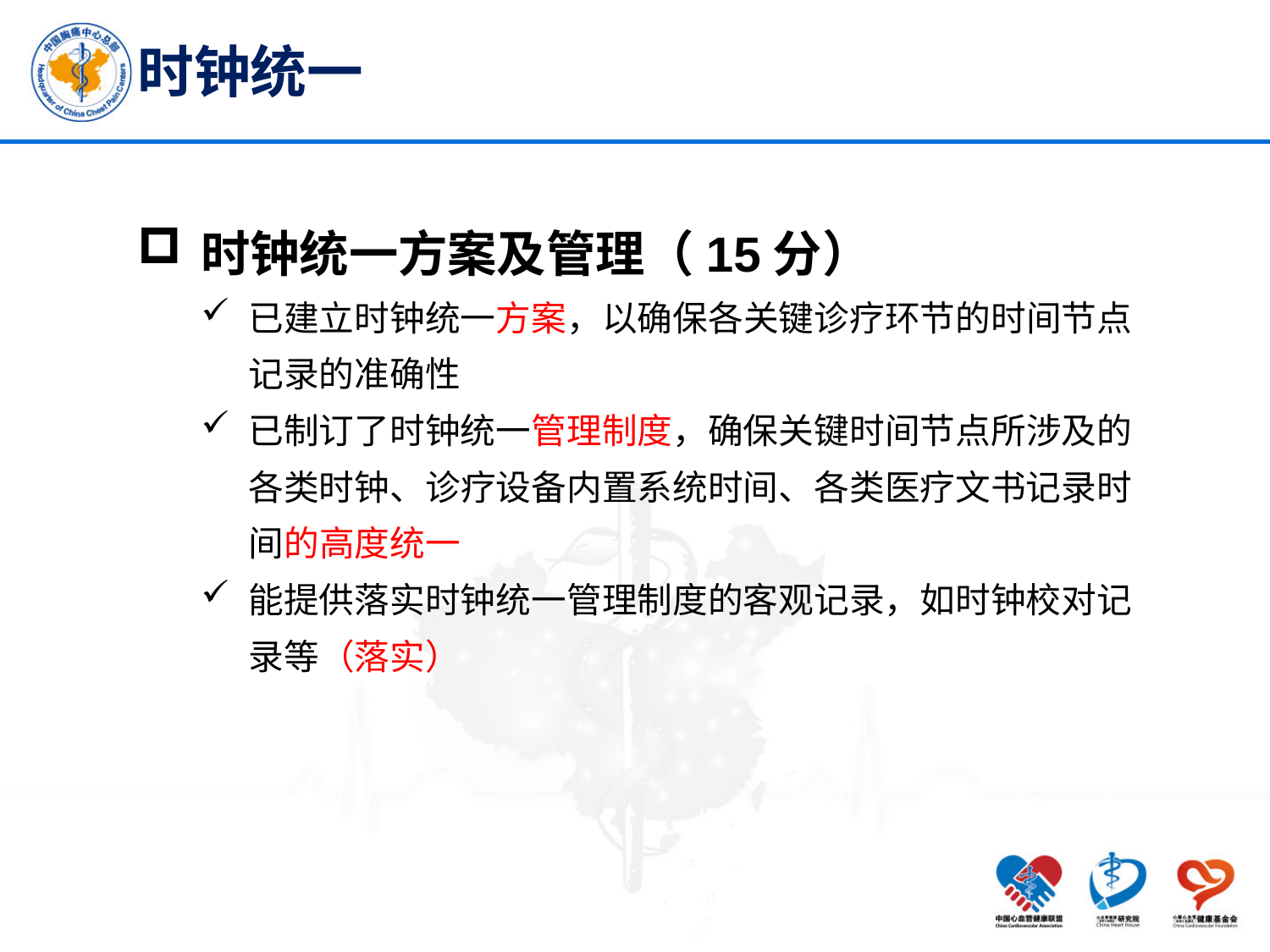

# 时钟统一
时钟统一方案及管理（15分）
已建立时钟统一方案，以确保各关键诊疗环节的时间节点记录的准确性
已制订了时钟统一管理制度，确保关键时间节点所涉及的各类时钟、诊疗设备内置系统时间、各类医疗文书记录时间的高度统一
能提供落实时钟统一管理制度的客观记录，如时钟校对记录等（落实）